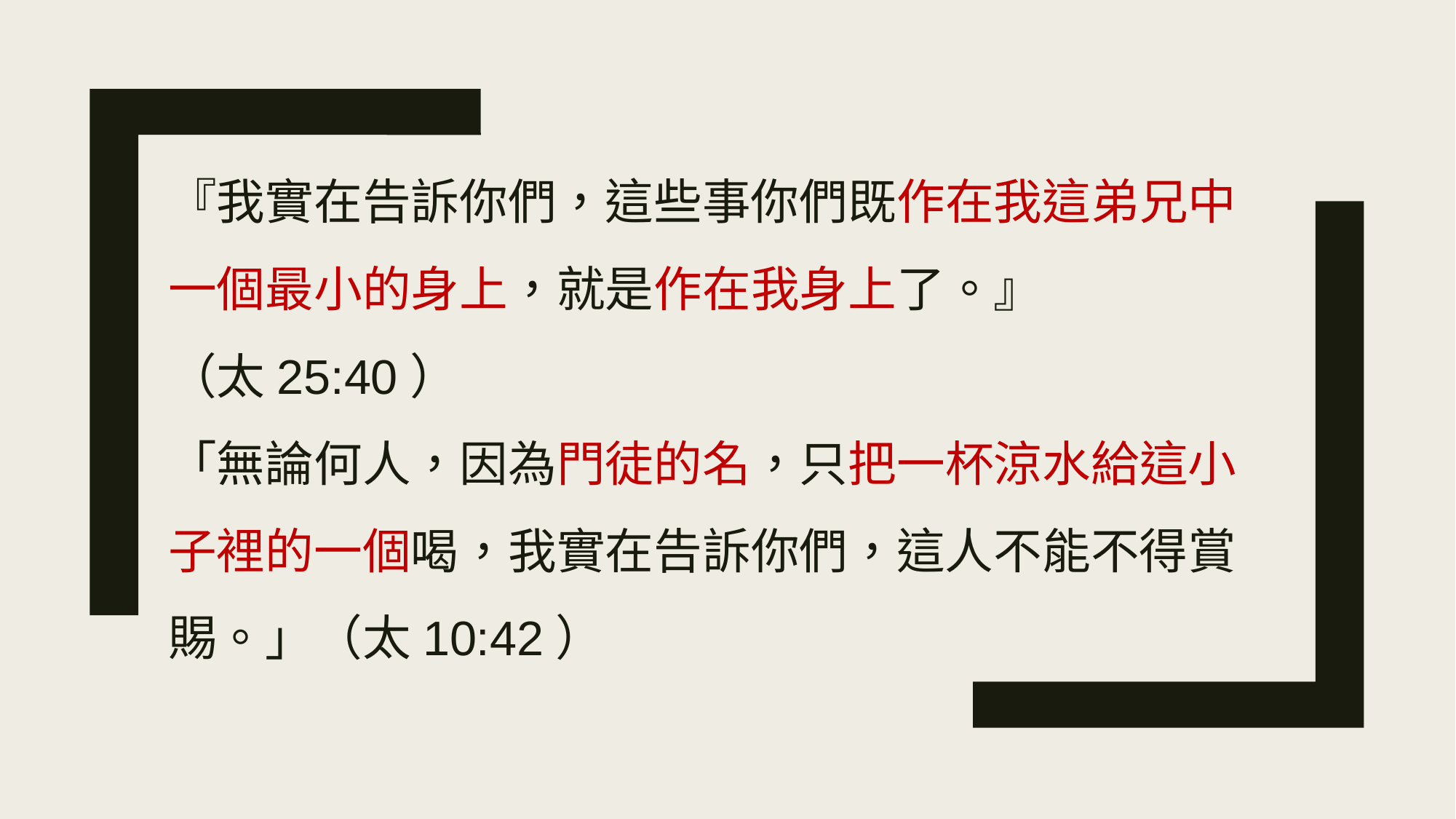

『我實在告訴你們，這些事你們既作在我這弟兄中一個最小的身上，就是作在我身上了。』
（太25:40）
「無論何人，因為門徒的名，只把一杯涼水給這小子裡的一個喝，我實在告訴你們，這人不能不得賞賜。」（太10:42）